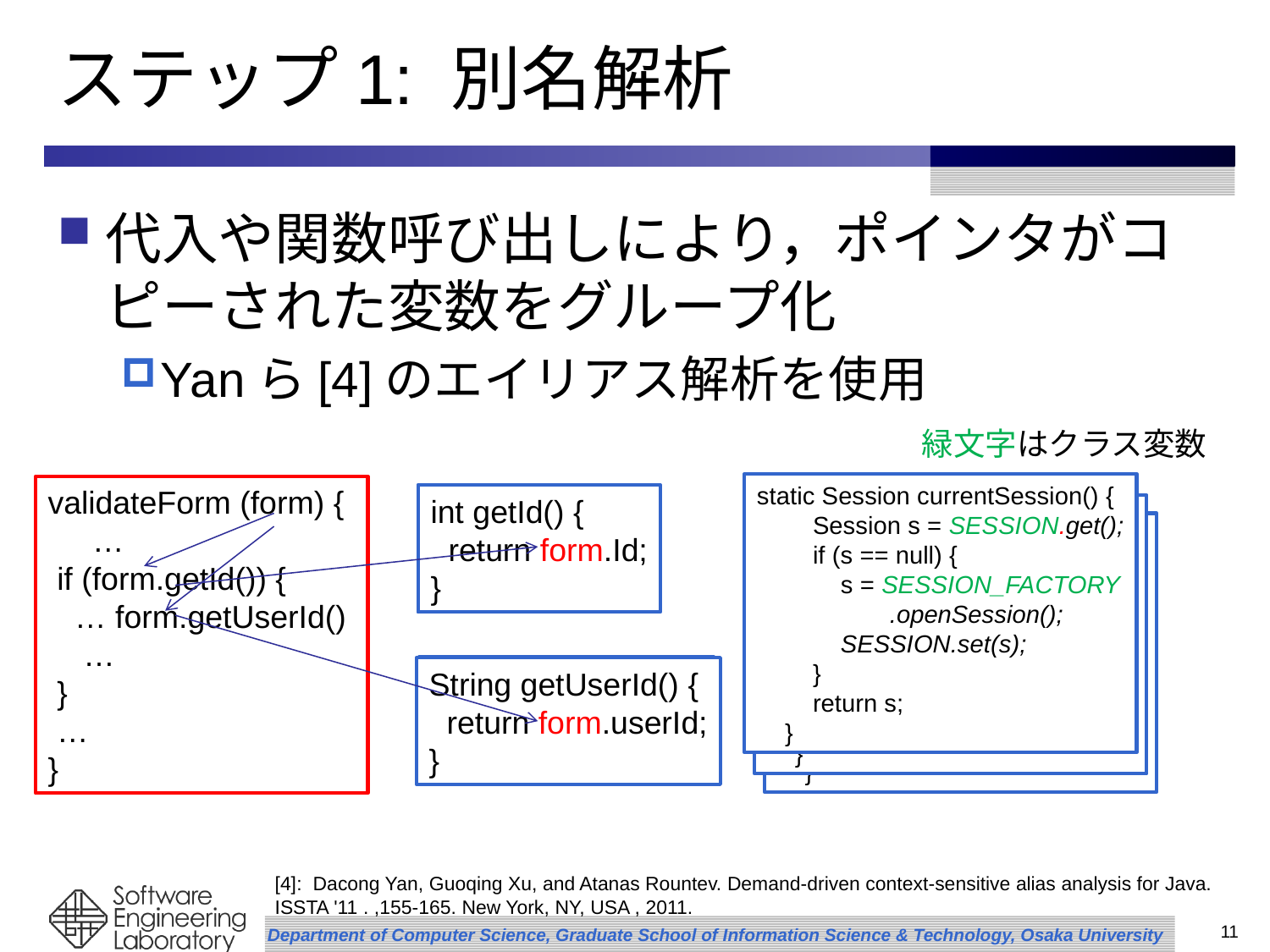

# ステップ1: 別名解析
代入や関数呼び出しにより，ポインタがコピーされた変数をグループ化
Yanら[4]のエイリアス解析を使用

緑文字はクラス変数
static Session currentSession() {
        Session s = SESSION.get();
        if (s == null) {
            s = SESSION_FACTORY
                   .openSession();
            SESSION.set(s);
        }
        return s;
    }
validateForm (form) {
     …
 if (form.getId()) {
   … form.getUserId()
    …
 }
 …
}
int getId() {
  return form.Id;
}
int getId() {
  return this.Id;
}
static Session currentSession() {
        Session s = SESSION.get();
        if (s == null) {
            s = SESSION_FACTORY
                   .openSession();
            SESSION.set(s);
        }
        return s;
    }
static Session currentSession() {
        Session s = SESSION.get();
        if (s == null) {
            s = SESSION_FACTORY
                   .openSession();
            SESSION.set(s);
        }
        return s;
    }
String getUserId() {
  return this.userId;
}
String getUserId() {
  return form.userId;
}
[4]:  Dacong Yan, Guoqing Xu, and Atanas Rountev. Demand-driven context-sensitive alias analysis for Java.
ISSTA '11 . ,155-165. New York, NY, USA , 2011.
11